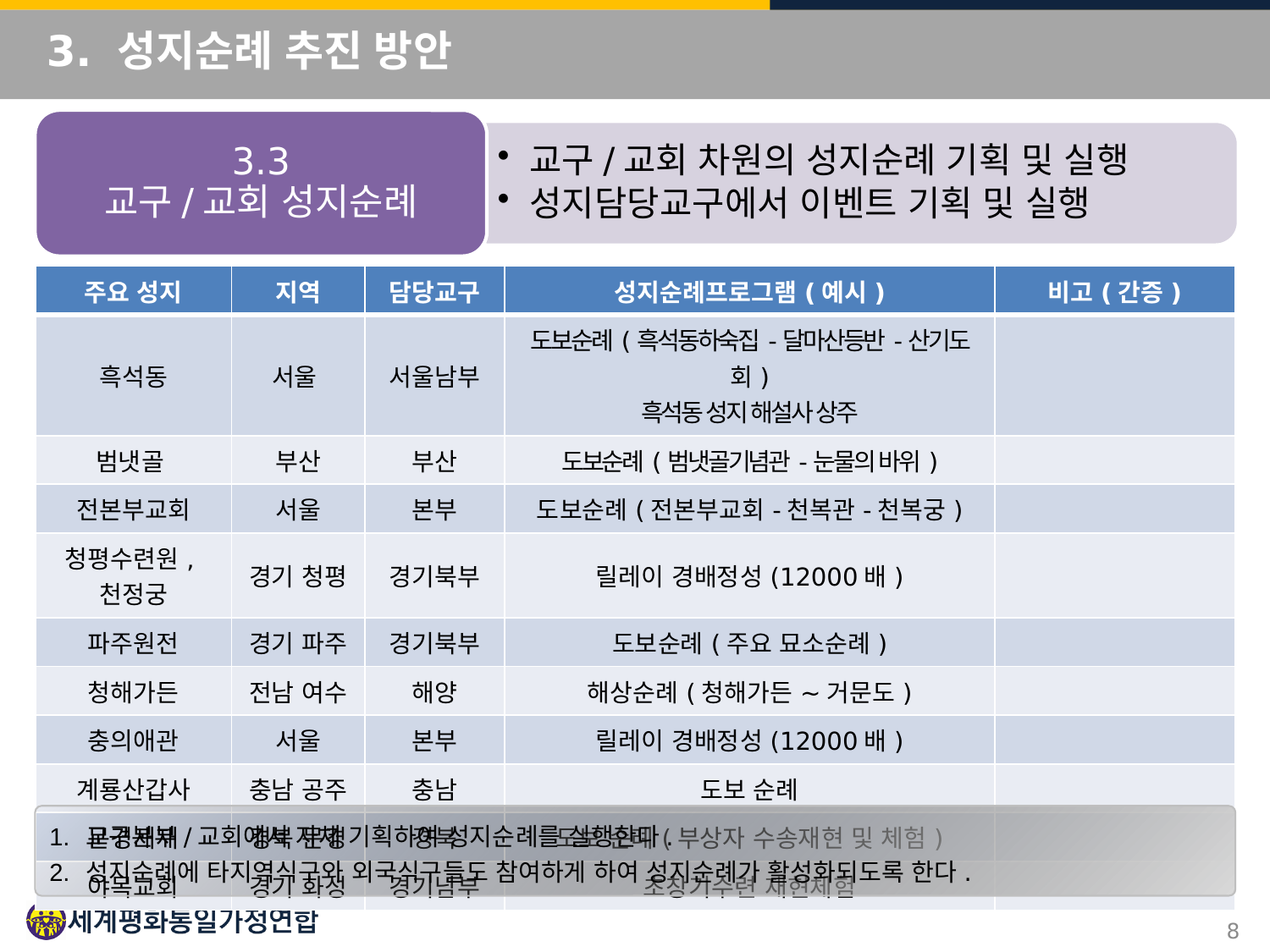

# 3. 성지순례 추진 방안

3.3
교구/교회 성지순례

교구/교회 차원의 성지순례 기획 및 실행
성지담당교구에서 이벤트 기획 및 실행
| 주요 성지 | 지역 | 담당교구 | 성지순례프로그램(예시) | 비고(간증) |
| --- | --- | --- | --- | --- |
| 흑석동 | 서울 | 서울남부 | 도보순례(흑석동하숙집-달마산등반-산기도회) 흑석동 성지 해설사 상주 |  |
| 범냇골 | 부산 | 부산 | 도보순례(범냇골기념관-눈물의 바위) |  |
| 전본부교회 | 서울 | 본부 | 도보순례(전본부교회-천복관-천복궁) |  |
| 청평수련원, 천정궁 | 경기 청평 | 경기북부 | 릴레이 경배정성(12000배) |  |
| 파주원전 | 경기 파주 | 경기북부 | 도보순례(주요 묘소순례) |  |
| 청해가든 | 전남 여수 | 해양 | 해상순례(청해가든~거문도) |  |
| 충의애관 | 서울 | 본부 | 릴레이 경배정성(12000배) |  |
| 계룡산갑사 | 충남 공주 | 충남 | 도보 순례 |  |
| 문경새재 | 경북 문경 | 경북 | 도보 순례(부상자 수송재현 및 체험) |  |
| 야목교회 | 경기 화성 | 경기남부 | 초창기수련 재현체험 |  |
교구본부/교회에서 자체 기획하여 성지순례를 실행한다.
성지순례에 타지역식구와 외국식구들도 참여하게 하여 성지순례가 활성화되도록 한다.
8